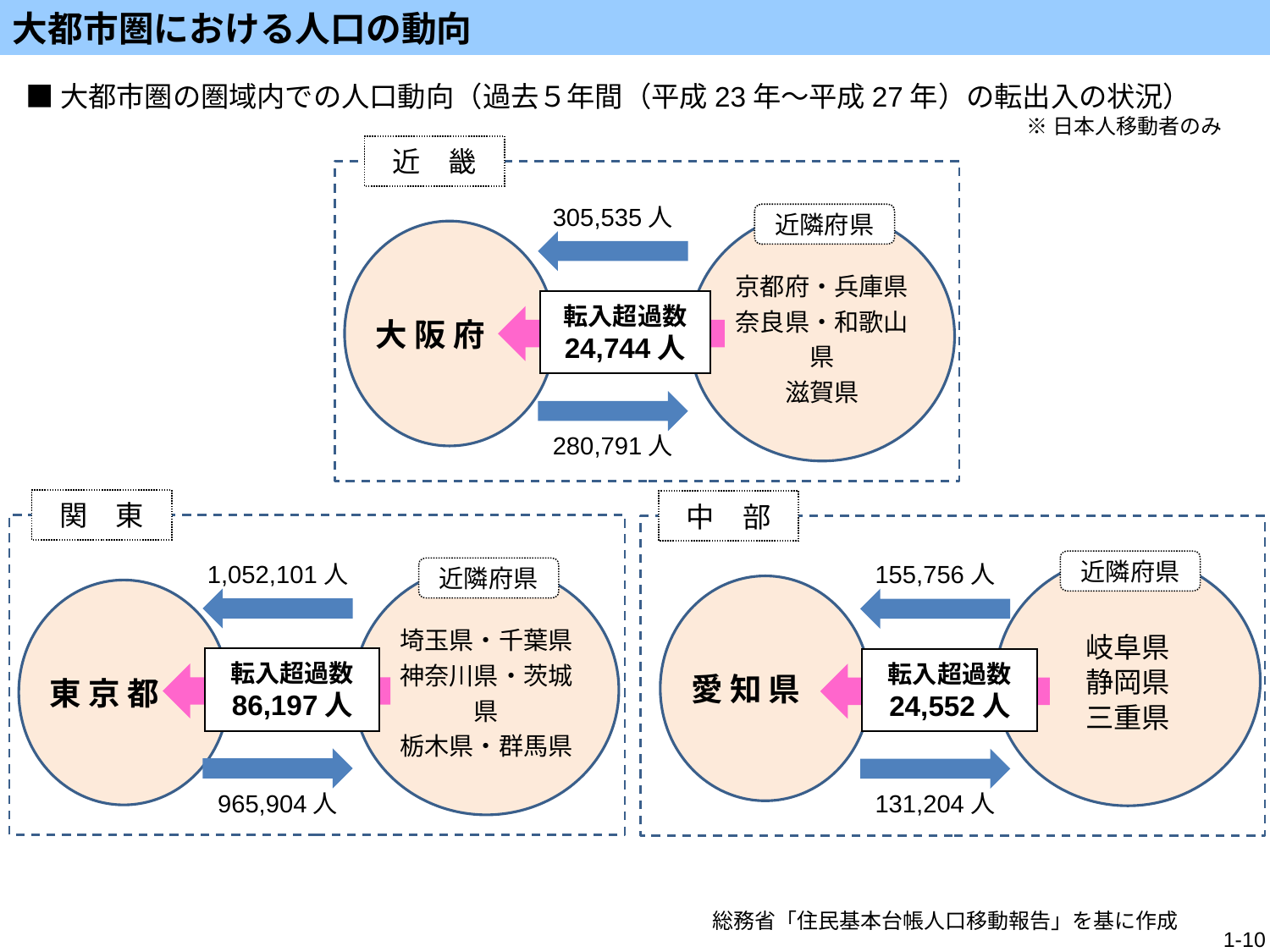

大都市圏における人口の動向
■大都市圏の圏域内での人口動向（過去５年間（平成23年～平成27年）の転出入の状況）
※日本人移動者のみ
近　畿

305,535人

転入超過数
24,744人

280,791人
近隣府県
京都府・兵庫県
奈良県・和歌山県
滋賀県
大 阪 府
関　東
中　部

1,052,101人

転入超過数
86,197人

965,904人
155,756人

転入超過数
24,552人

131,204人
近隣府県
岐阜県
静岡県
三重県
近隣府県
埼玉県・千葉県
神奈川県・茨城県
栃木県・群馬県
愛 知 県
東 京 都
総務省「住民基本台帳人口移動報告」を基に作成
1-10